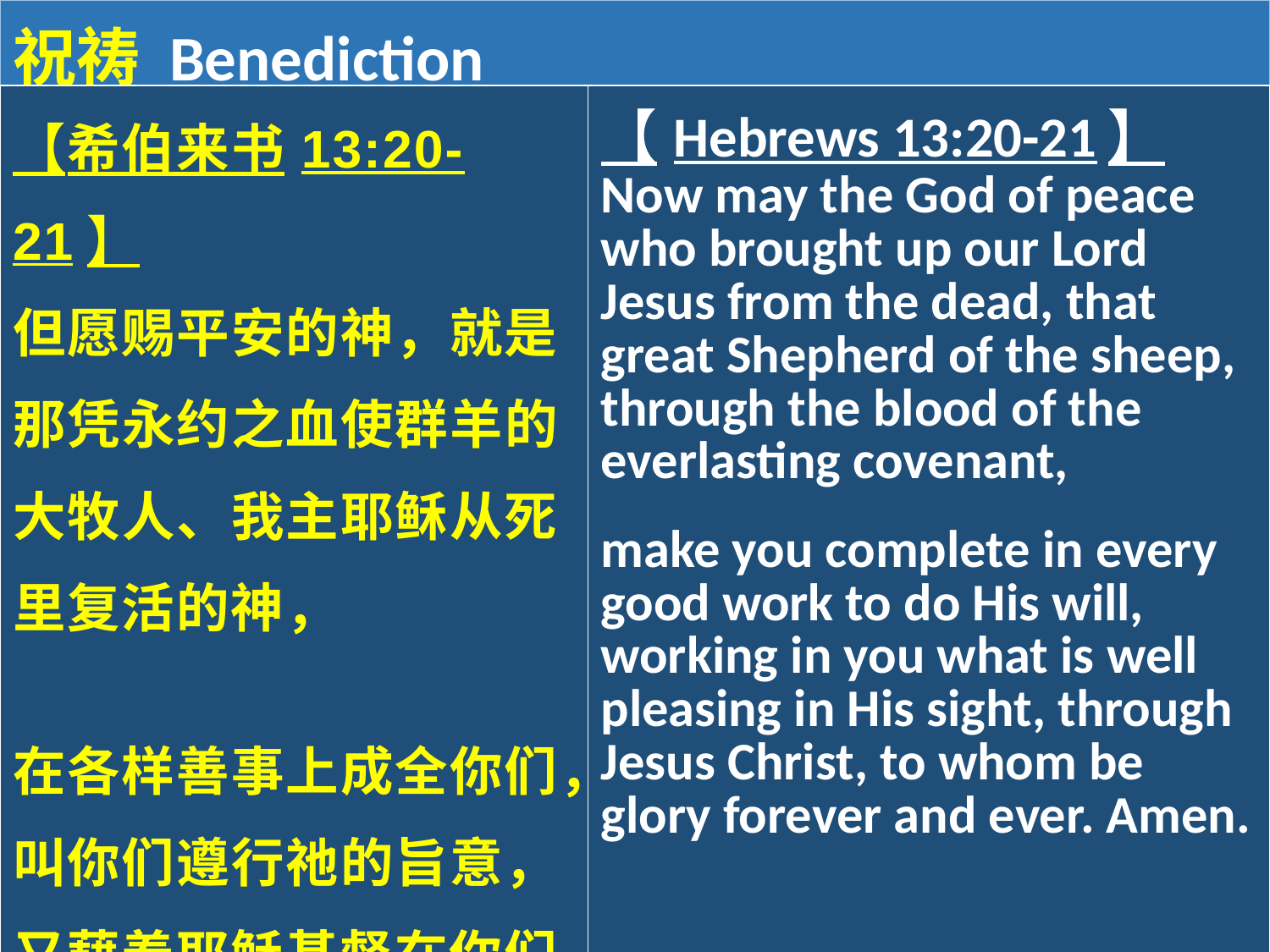

祝祷 Benediction

| 【希伯来书13:20-21】 但愿赐平安的神，就是那凭永约之血使群羊的大牧人、我主耶稣从死里复活的神， 在各样善事上成全你们，叫你们遵行祂的旨意，又藉着耶稣基督在你们心里行他所喜悦的事。愿荣耀归给祂，直到永永远远。阿们！ | 【Hebrews 13:20-21】 Now may the God of peace who brought up our Lord Jesus from the dead, that great Shepherd of the sheep, through the blood of the everlasting covenant, make you complete in every good work to do His will, working in you what is well pleasing in His sight, through Jesus Christ, to whom be glory forever and ever. Amen. |
| --- | --- |